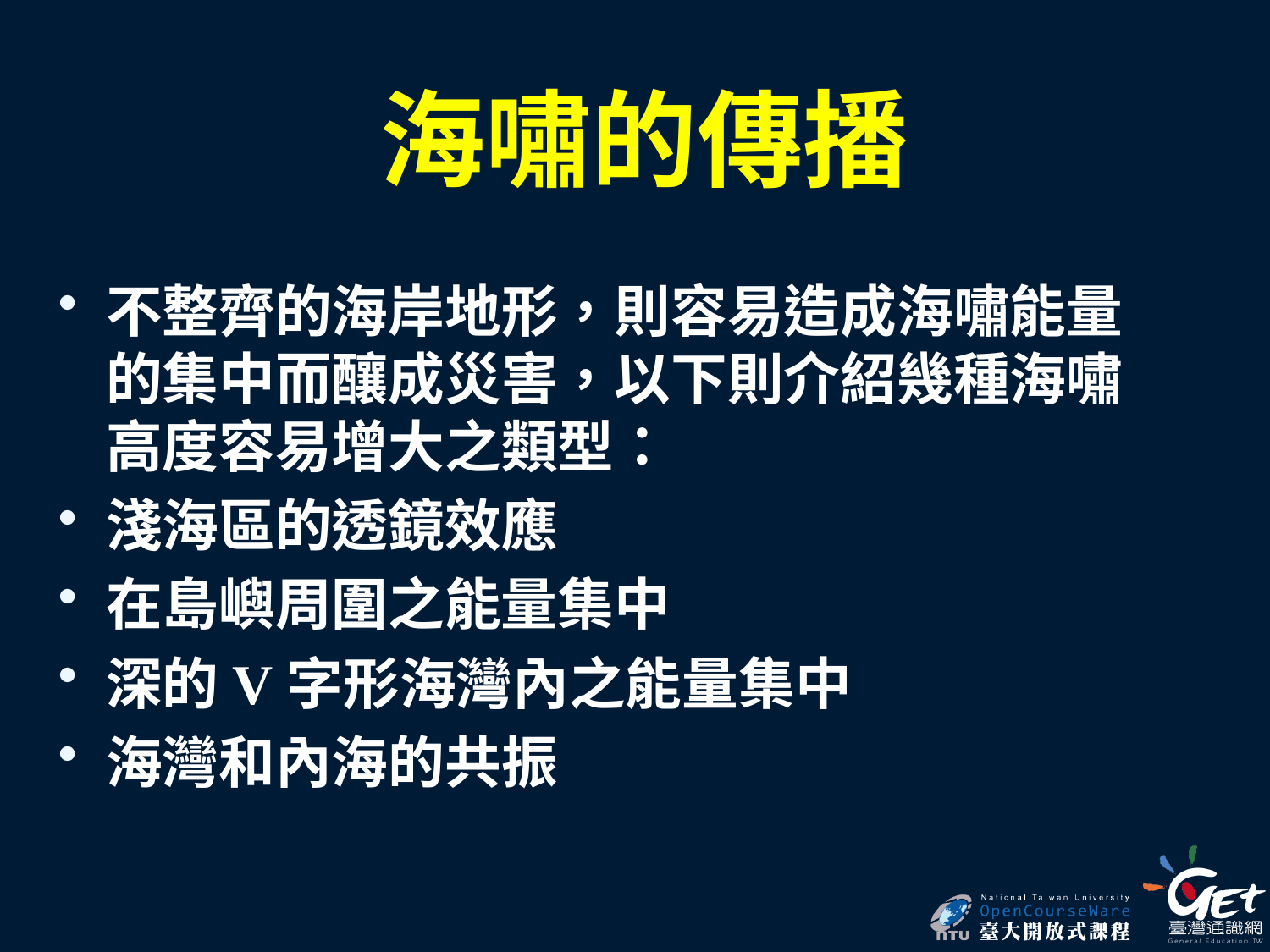

海嘯的傳播
不整齊的海岸地形，則容易造成海嘯能量的集中而釀成災害，以下則介紹幾種海嘯高度容易增大之類型：
淺海區的透鏡效應
在島嶼周圍之能量集中
深的V字形海灣內之能量集中
海灣和內海的共振